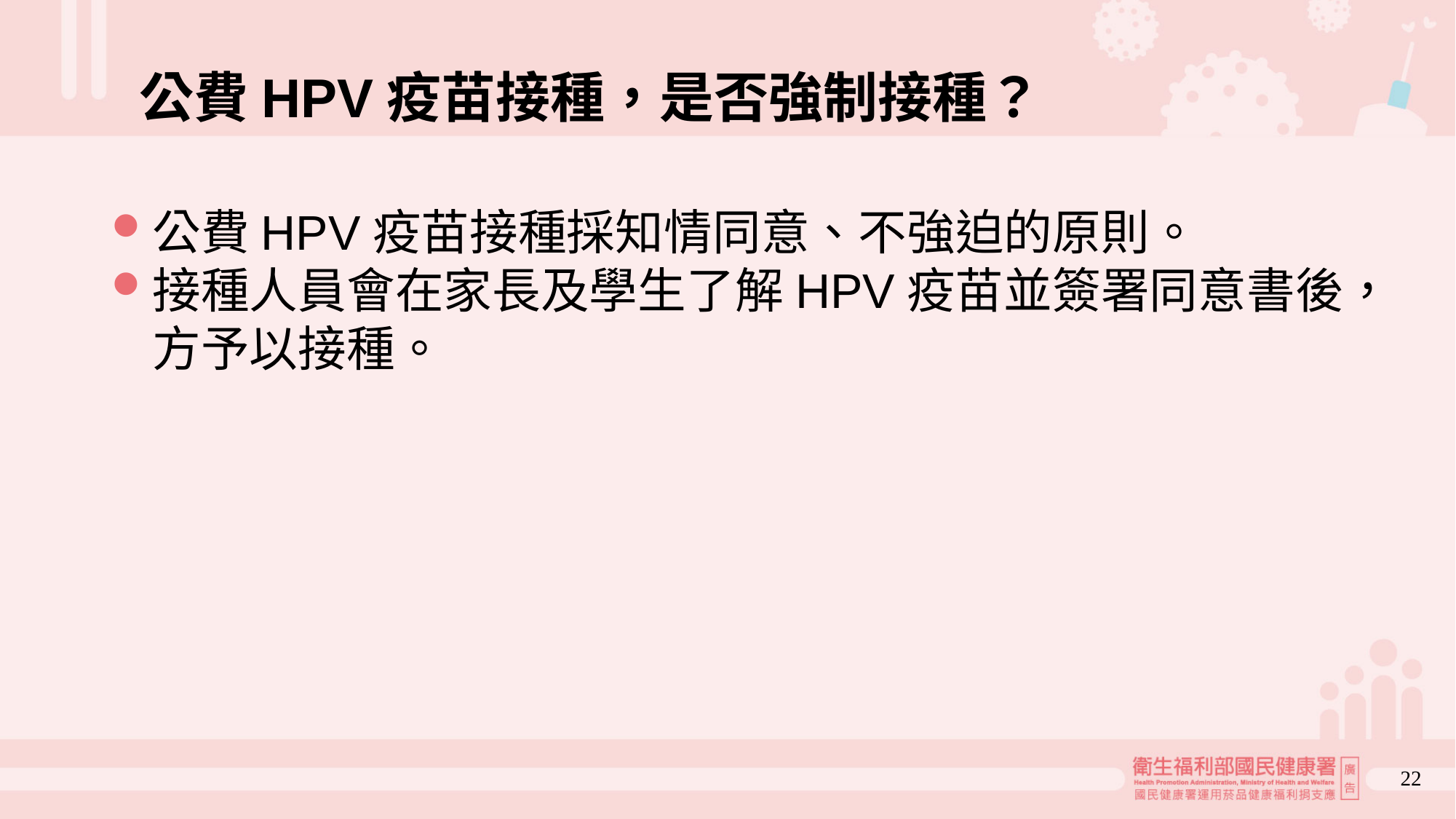

# 公費HPV疫苗接種，是否強制接種？
公費HPV疫苗接種採知情同意、不強迫的原則。
接種人員會在家長及學生了解HPV疫苗並簽署同意書後，方予以接種。
22